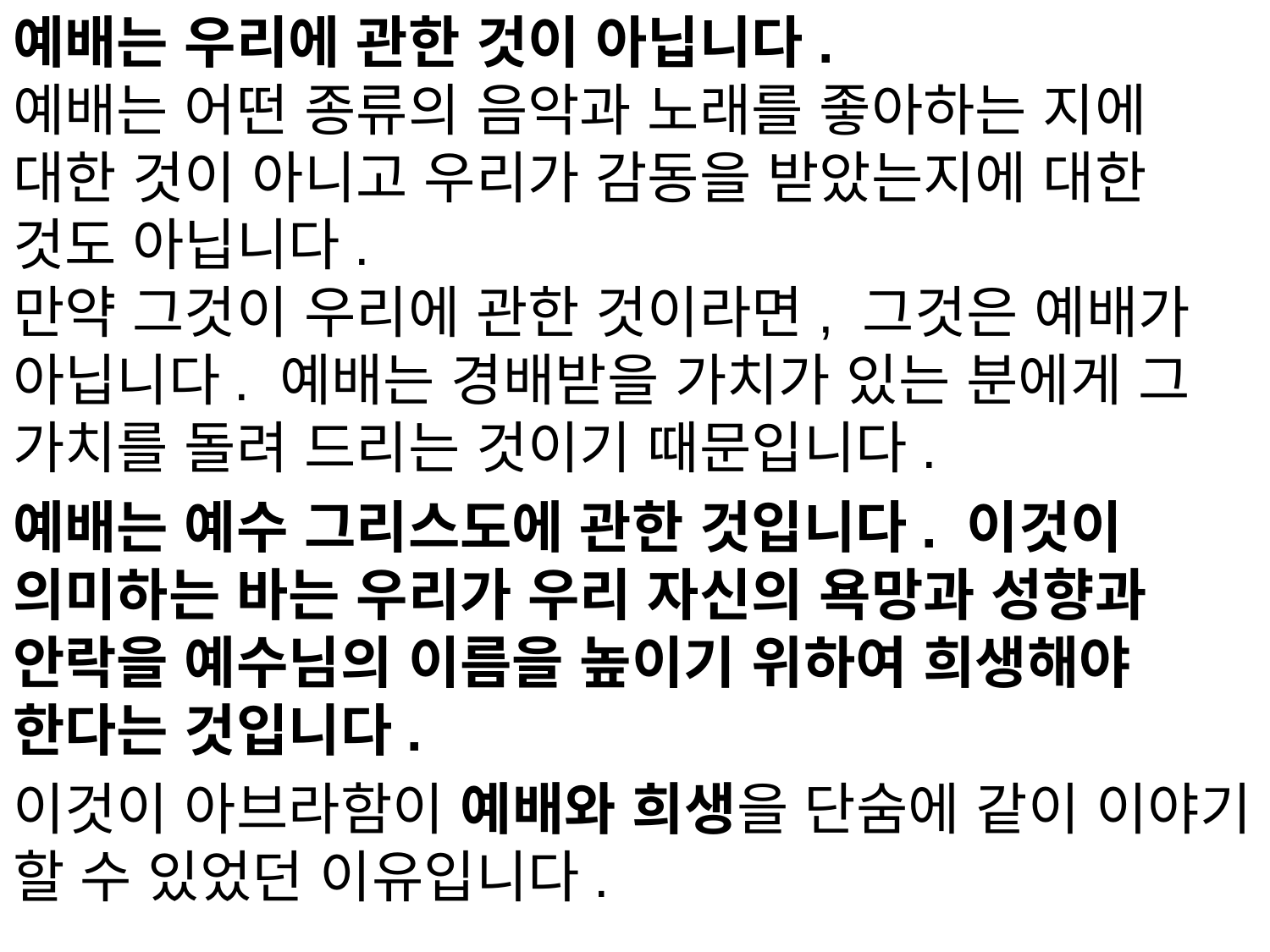

예배는 우리에 관한 것이 아닙니다.
예배는 어떤 종류의 음악과 노래를 좋아하는 지에 대한 것이 아니고 우리가 감동을 받았는지에 대한 것도 아닙니다.
만약 그것이 우리에 관한 것이라면, 그것은 예배가 아닙니다. 예배는 경배받을 가치가 있는 분에게 그 가치를 돌려 드리는 것이기 때문입니다.
예배는 예수 그리스도에 관한 것입니다. 이것이 의미하는 바는 우리가 우리 자신의 욕망과 성향과 안락을 예수님의 이름을 높이기 위하여 희생해야 한다는 것입니다.
이것이 아브라함이 예배와 희생을 단숨에 같이 이야기 할 수 있었던 이유입니다.